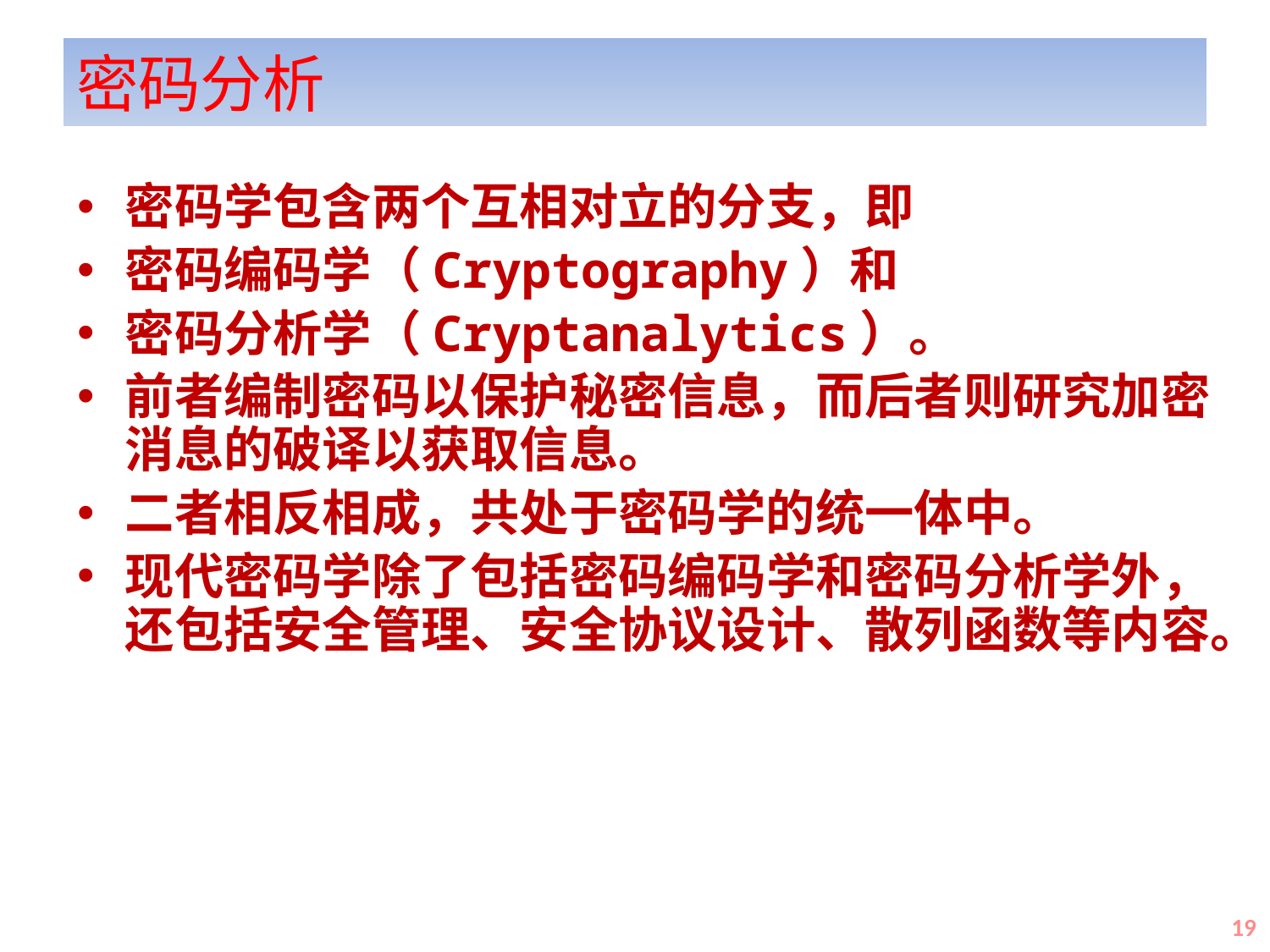

# 密码分析
密码学包含两个互相对立的分支，即
密码编码学（Cryptography）和
密码分析学（Cryptanalytics）。
前者编制密码以保护秘密信息，而后者则研究加密消息的破译以获取信息。
二者相反相成，共处于密码学的统一体中。
现代密码学除了包括密码编码学和密码分析学外，还包括安全管理、安全协议设计、散列函数等内容。
19